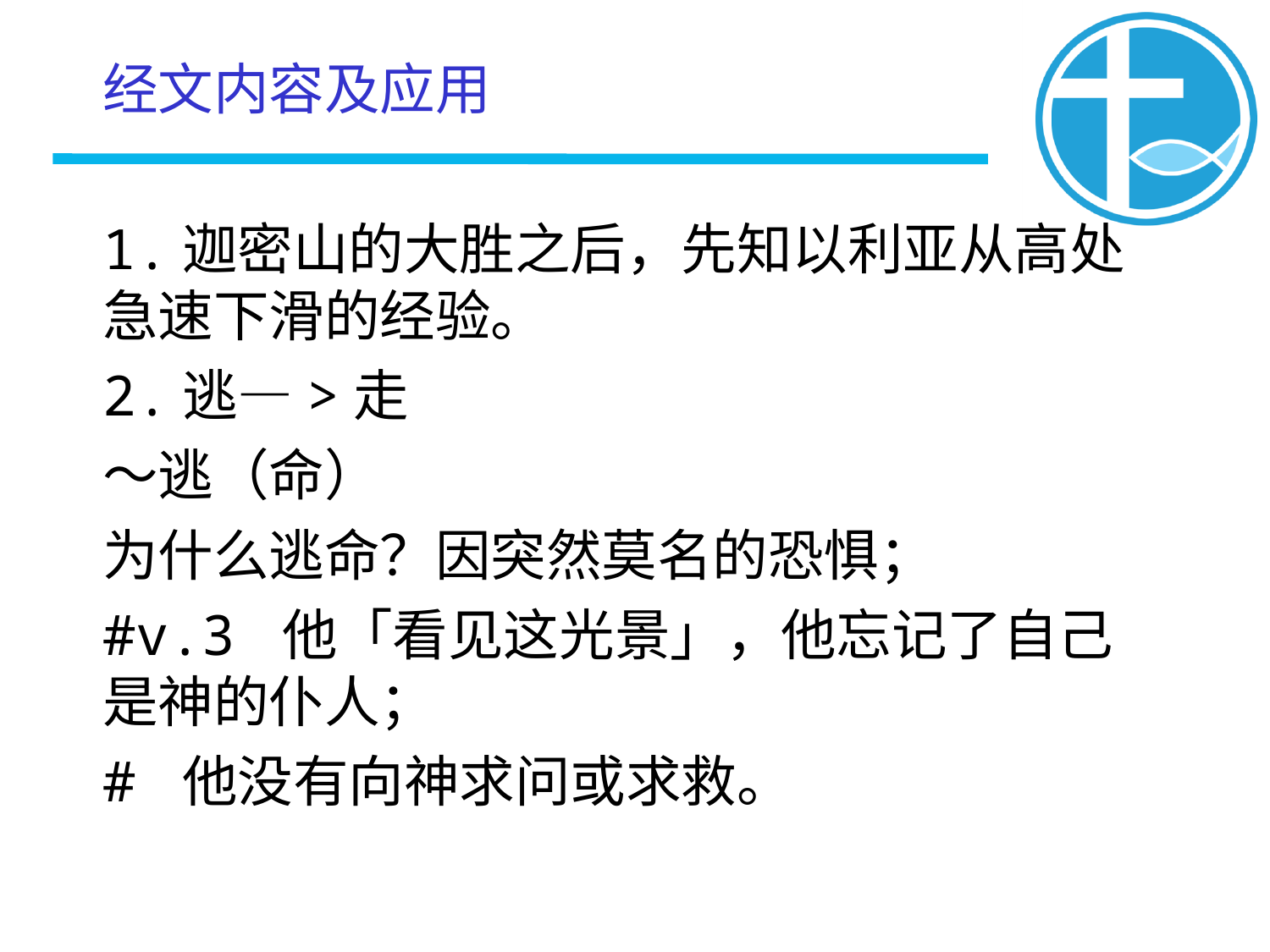

# 经文内容及应用
1.迦密山的大胜之后，先知以利亚从高处急速下滑的经验。
2.逃—>走
～逃（命）
为什么逃命？因突然莫名的恐惧；
#v.3 他「看见这光景」，他忘记了自己是神的仆人；
# 他没有向神求问或求救。